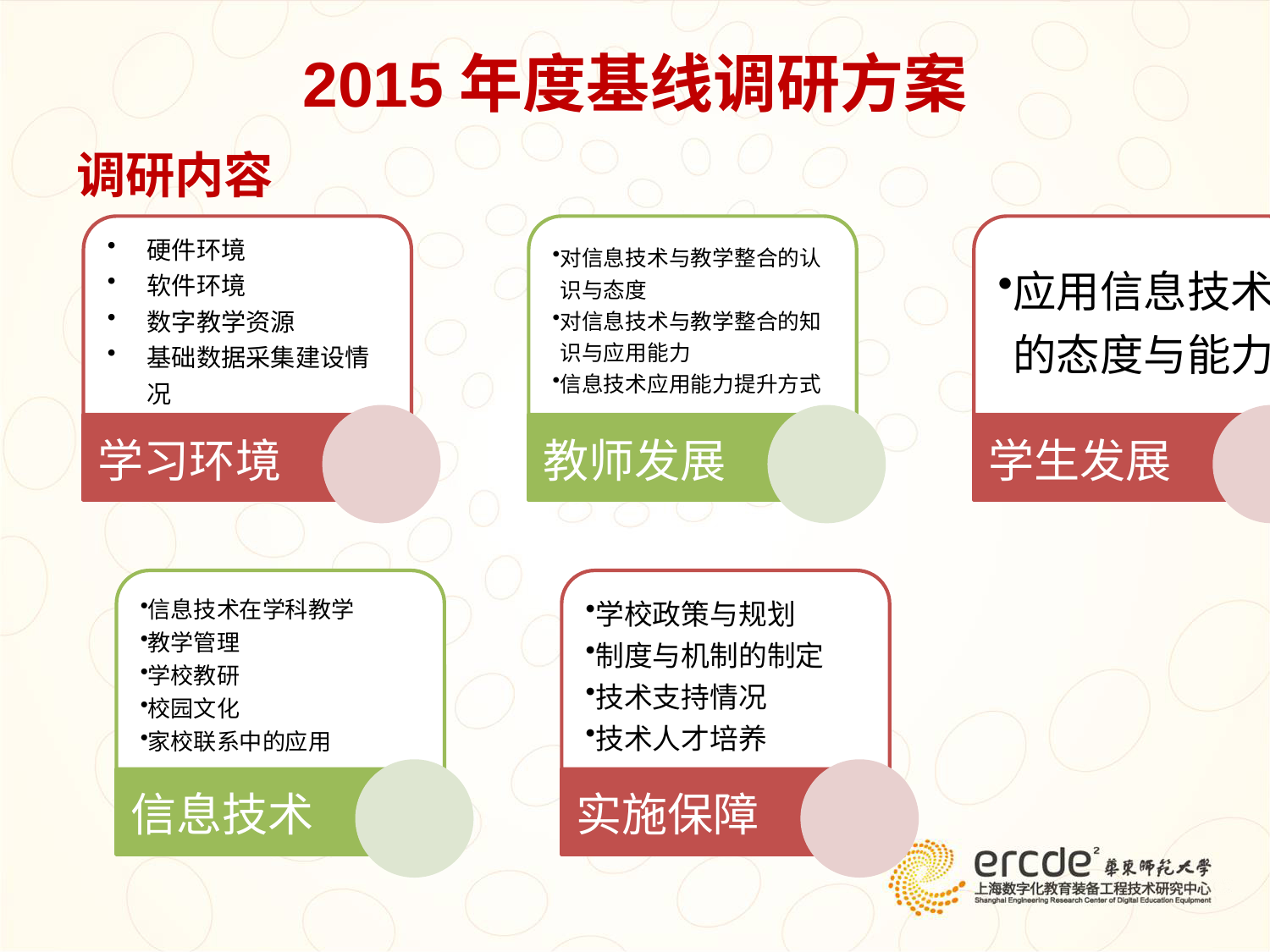

# 2015年度基线调研方案
调研内容
学习环境
硬件环境
教师发展
对信息技术与教学整合的认识与态度
对信息技术与教学整合的知识与应用能力
学生发展
应用信息技术的态度与能力
信息技术
实施保障
软件环境
数字教学资源
基础数据采集建设情况
信息技术应用能力提升方式
信息技术在学科教学
教学管理
学校教研
校园文化
家校联系中的应用
学校政策与规划
制度与机制的制定
技术支持情况
技术人才培养